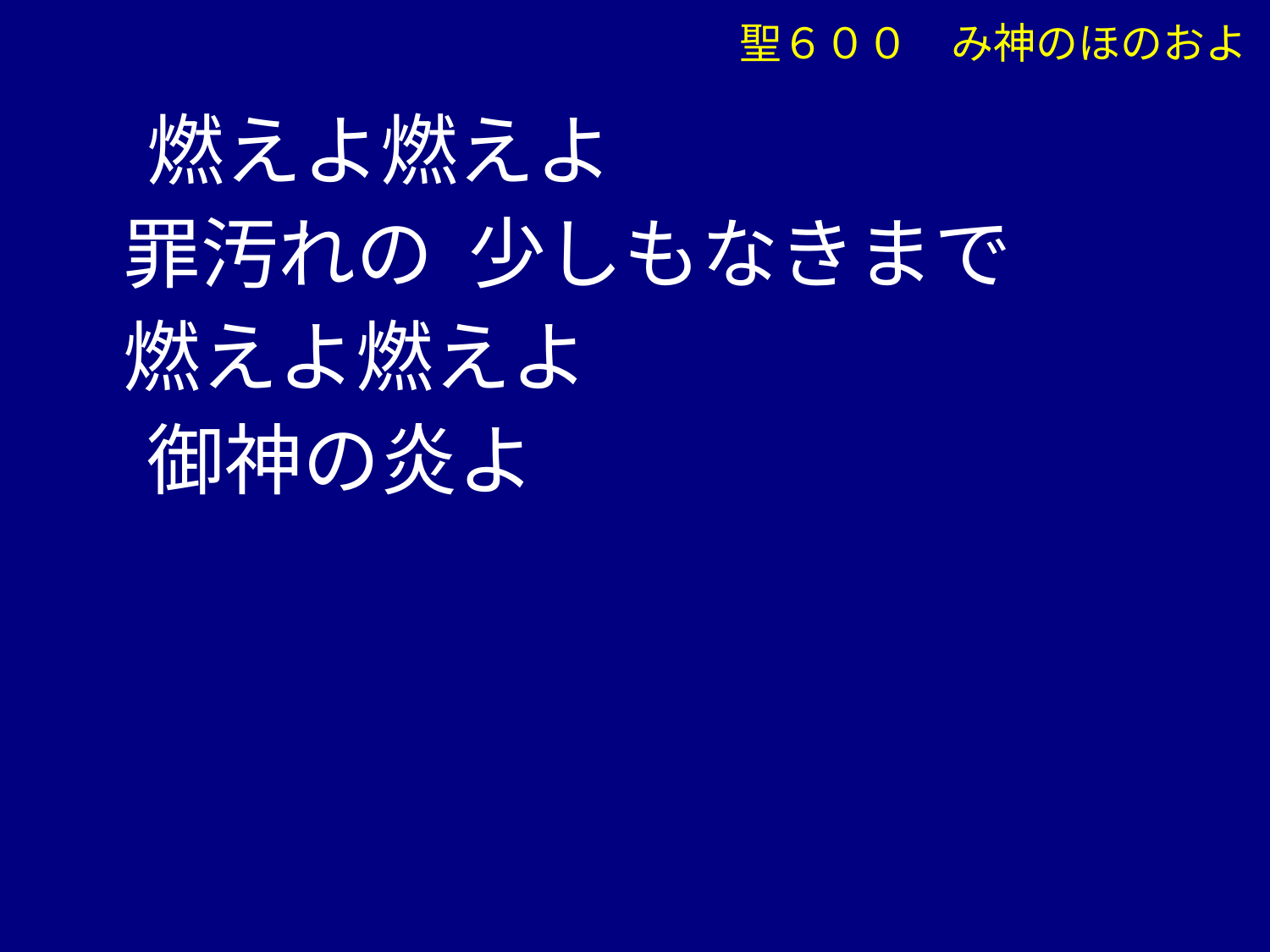

燃えよ燃えよ
   罪汚れの  少しもなきまで
   燃えよ燃えよ
　 御神の炎よ

聖６００　み神のほのおよ